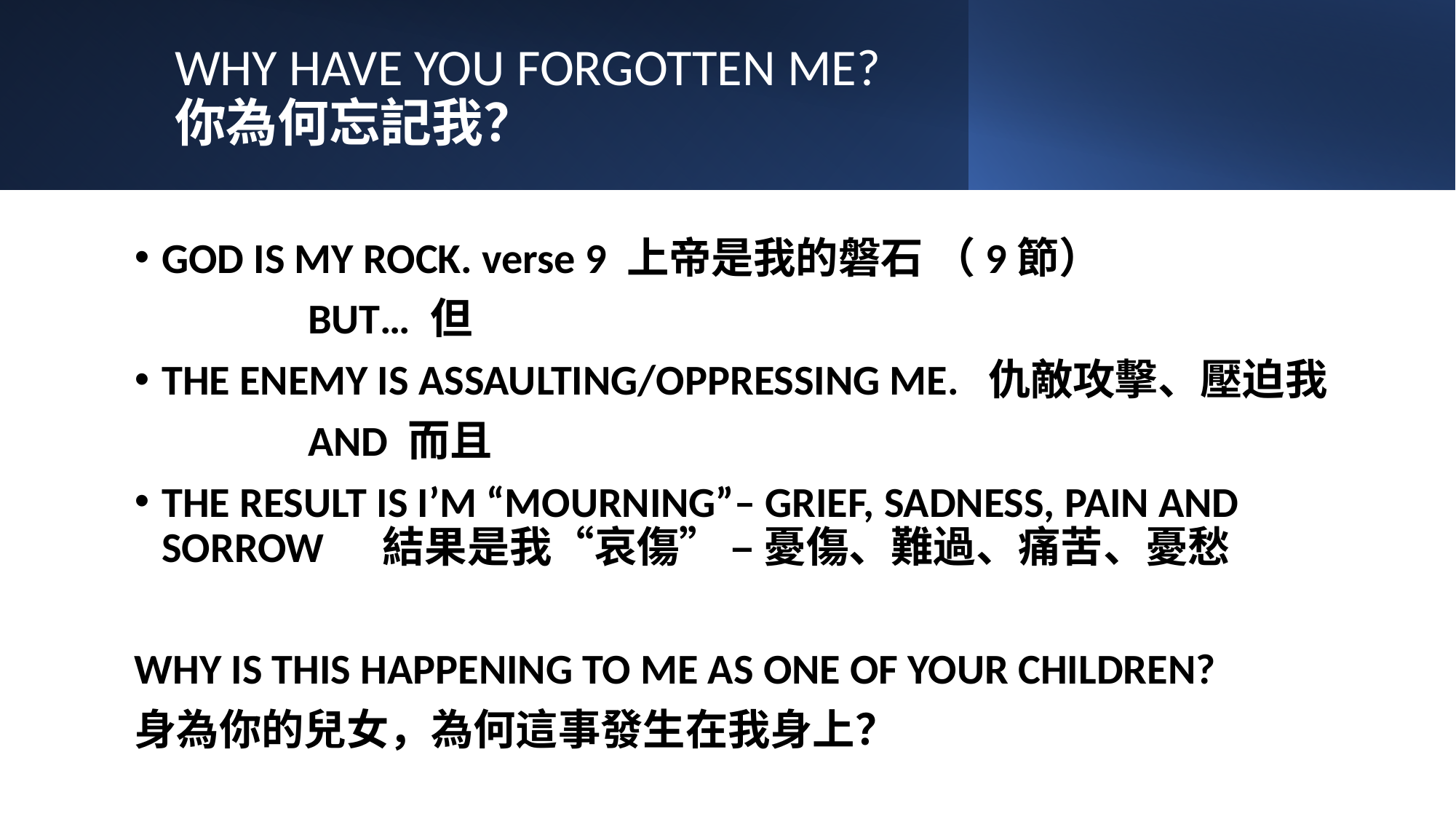

# WHY HAVE YOU FORGOTTEN ME? 你為何忘記我？
GOD IS MY ROCK. verse 9 上帝是我的磐石 （9節）
                  BUT… 但
THE ENEMY IS ASSAULTING/OPPRESSING ME.  仇敵攻擊、壓迫我
                  AND 而且
THE RESULT IS I’M “MOURNING”– GRIEF, SADNESS, PAIN AND SORROW     結果是我“哀傷” – 憂傷、難過、痛苦、憂愁

WHY IS THIS HAPPENING TO ME AS ONE OF YOUR CHILDREN?
身為你的兒女，為何這事發生在我身上？